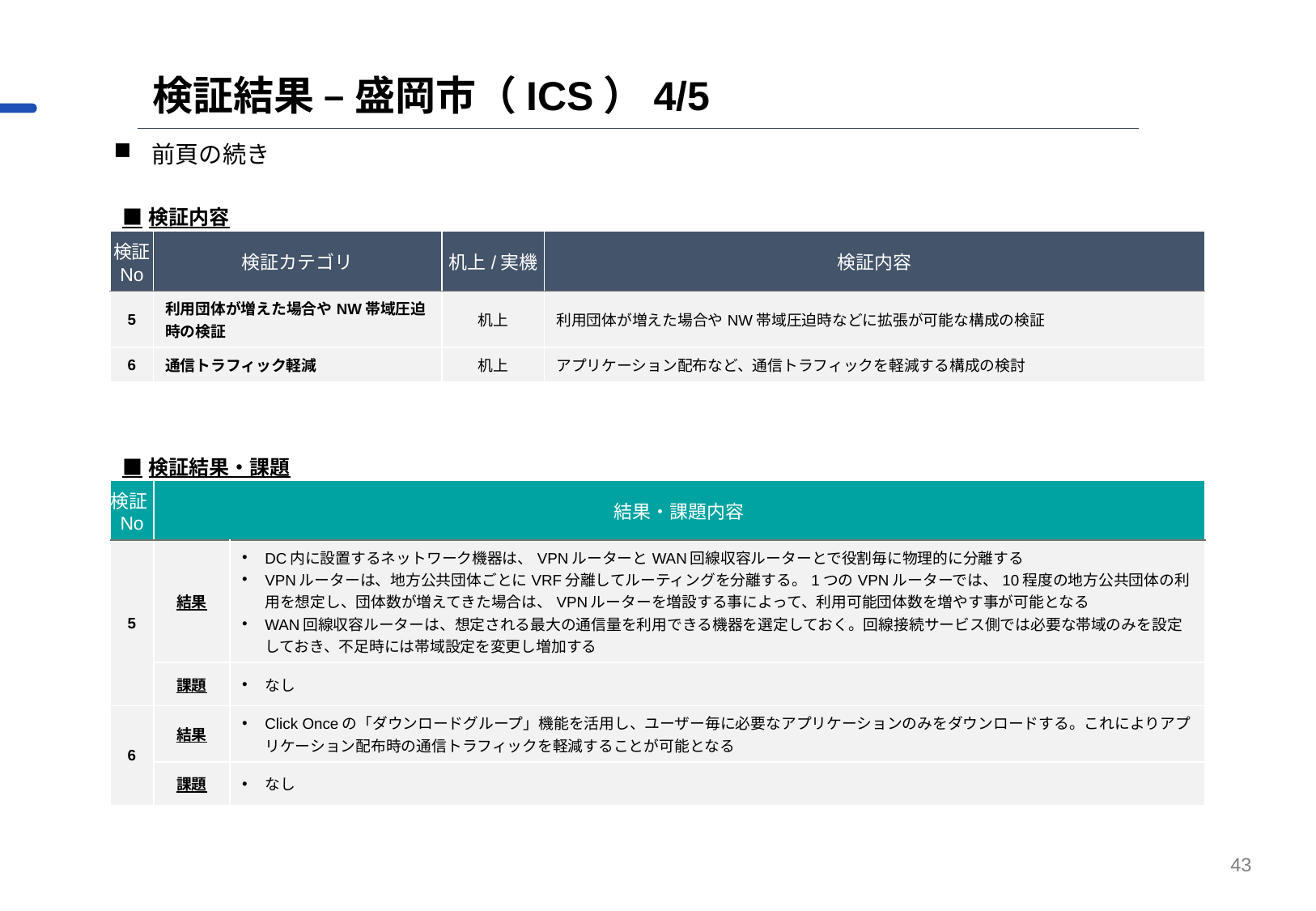

検証結果 – 盛岡市（ICS）4/5
前頁の続き
| ■検証内容 | ■検証内容 |  |  |
| --- | --- | --- | --- |
| 検証 No | 検証カテゴリ | 机上/実機 | 検証内容 |
| 5 | 利用団体が増えた場合やNW帯域圧迫時の検証 | 机上 | 利用団体が増えた場合やNW帯域圧迫時などに拡張が可能な構成の検証 |
| 6 | 通信トラフィック軽減 | 机上 | アプリケーション配布など、通信トラフィックを軽減する構成の検討 |
| ■検証結果・課題 |  |  |
| --- | --- | --- |
| 検証No | 結果・課題内容 | 結果・課題内容 |
| 5 | 結果 | DC内に設置するネットワーク機器は、VPNルーターとWAN回線収容ルーターとで役割毎に物理的に分離する VPNルーターは、地方公共団体ごとにVRF分離してルーティングを分離する。1つのVPNルーターでは、10程度の地方公共団体の利用を想定し、団体数が増えてきた場合は、VPNルーターを増設する事によって、利用可能団体数を増やす事が可能となる WAN回線収容ルーターは、想定される最大の通信量を利用できる機器を選定しておく。回線接続サービス側では必要な帯域のみを設定しておき、不足時には帯域設定を変更し増加する |
|  | 課題 | なし |
| 6 | 結果 | Click Onceの「ダウンロードグループ」機能を活用し、ユーザー毎に必要なアプリケーションのみをダウンロードする。これによりアプリケーション配布時の通信トラフィックを軽減することが可能となる |
|  | 課題 | なし |
43